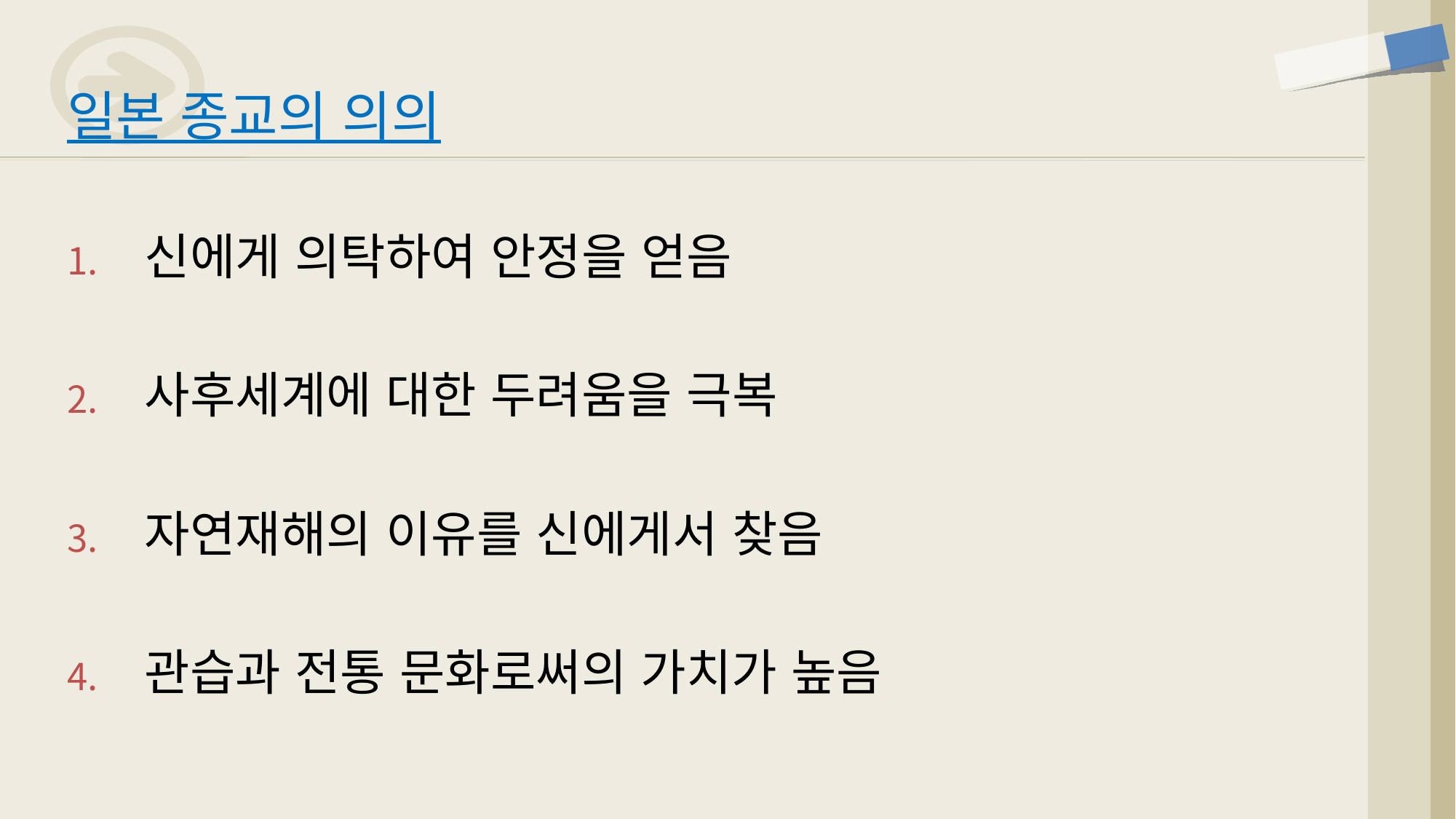

일본 종교의 의의

신에게 의탁하여 안정을 얻음

사후세계에 대한 두려움을 극복

자연재해의 이유를 신에게서 찾음

관습과 전통 문화로써의 가치가 높음